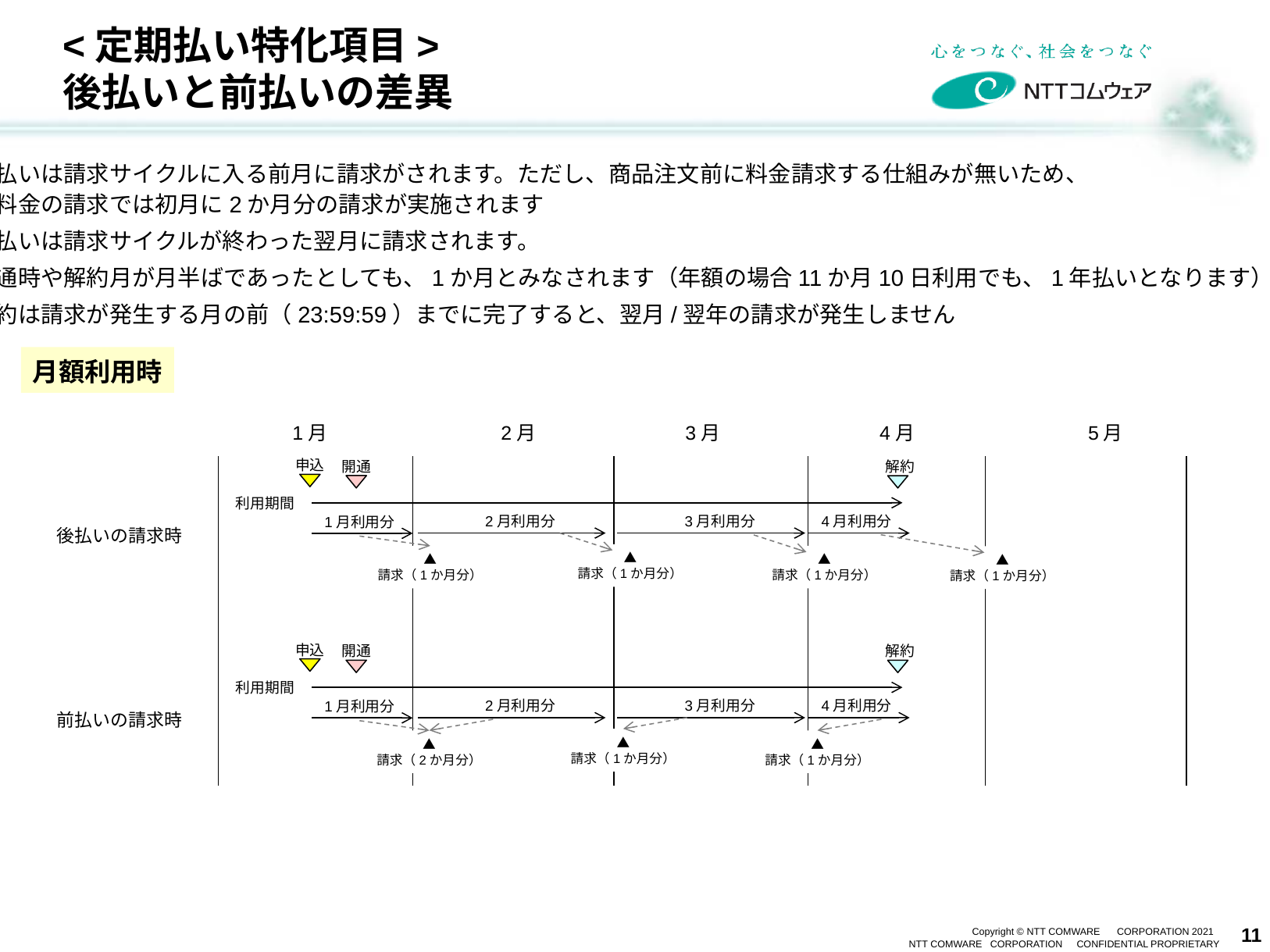

# <定期払い特化項目> 後払いと前払いの差異
・前払いは請求サイクルに入る前月に請求がされます。ただし、商品注文前に料金請求する仕組みが無いため、
月額料金の請求では初月に2か月分の請求が実施されます
・後払いは請求サイクルが終わった翌月に請求されます。
・開通時や解約月が月半ばであったとしても、1か月とみなされます（年額の場合11か月10日利用でも、1年払いとなります）
・解約は請求が発生する月の前（23:59:59）までに完了すると、翌月/翌年の請求が発生しません
月額利用時
1月
2月
3月
4月
5月
申込
開通
解約

利用期間
2月利用分
3月利用分
4月利用分
1月利用分
後払いの請求時
▲
請求（1か月分）
▲
請求（1か月分）
▲
請求（1か月分）
▲
請求（1か月分）
申込
開通
解約

利用期間
2月利用分
3月利用分
4月利用分
1月利用分
前払いの請求時
▲
請求（1か月分）
▲
請求（2か月分）
▲
請求（1か月分）